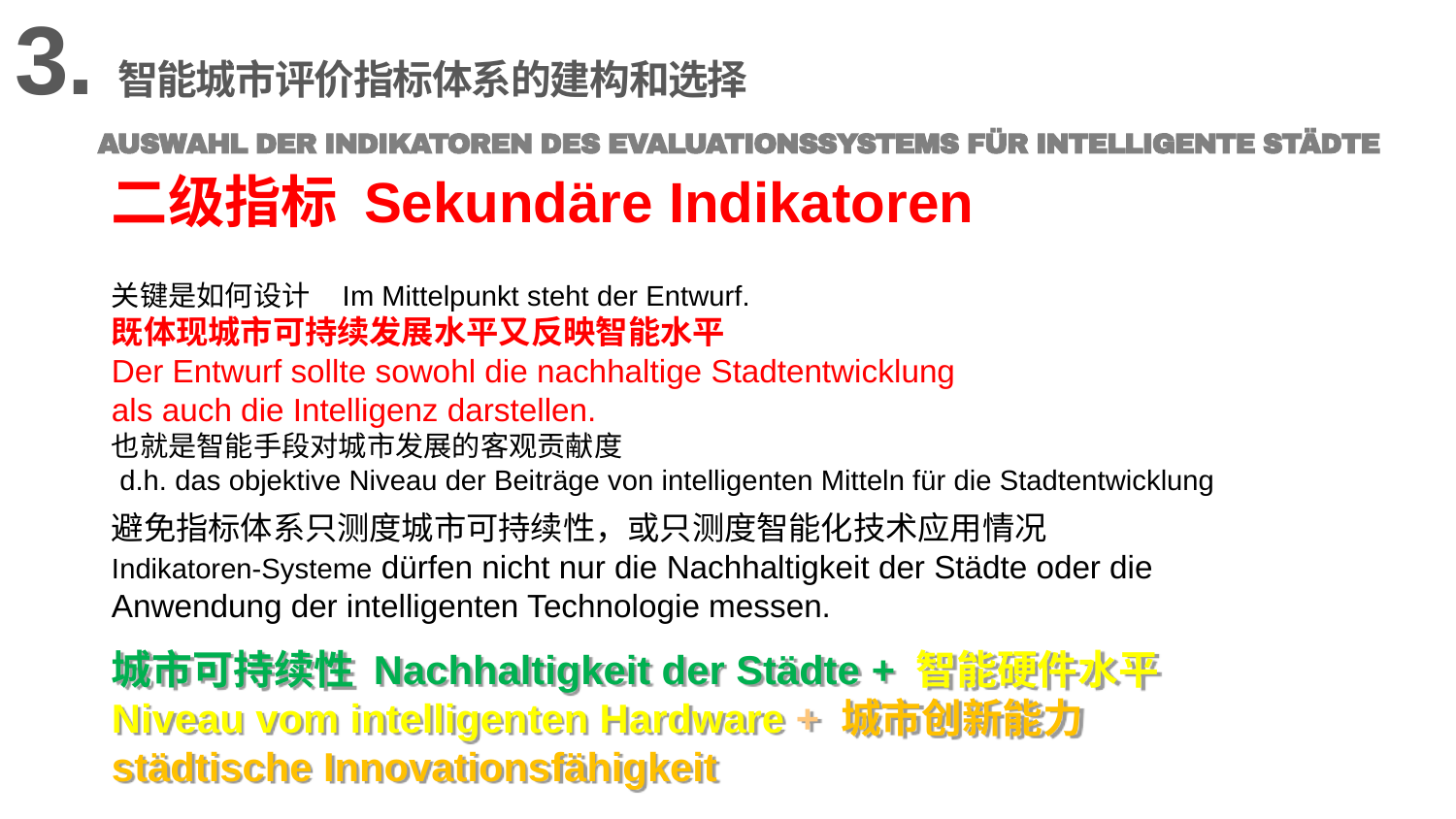

3.智能城市评价指标体系的建构和选择
            Auswahl der Indikatoren des Evaluationssystems für intelligente Städte
二级指标 Sekundäre Indikatoren

关键是如何设计    Im Mittelpunkt steht der Entwurf.
既体现城市可持续发展水平又反映智能水平
Der Entwurf sollte sowohl die nachhaltige Stadtentwicklung
als auch die Intelligenz darstellen.
也就是智能手段对城市发展的客观贡献度
 d.h. das objektive Niveau der Beiträge von intelligenten Mitteln für die Stadtentwicklung
避免指标体系只测度城市可持续性，或只测度智能化技术应用情况
Indikatoren-Systeme dürfen nicht nur die Nachhaltigkeit der Städte oder die Anwendung der intelligenten Technologie messen.
城市可持续性 Nachhaltigkeit der Städte + 智能硬件水平 Niveau vom intelligenten Hardware + 城市创新能力 städtische Innovationsfähigkeit